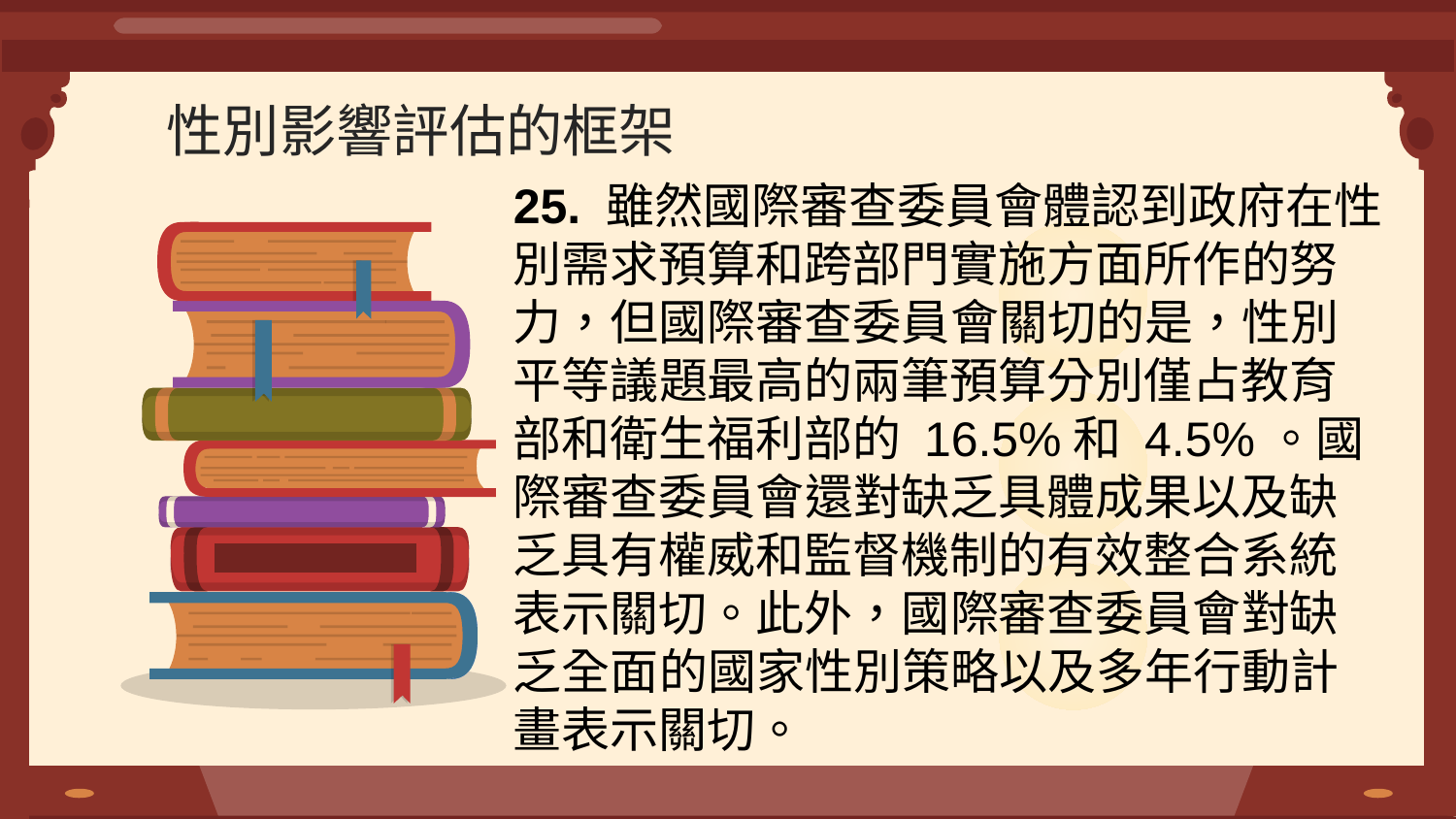

# 性別影響評估的框架

25. 雖然國際審查委員會體認到政府在性別需求預算和跨部門實施方面所作的努力，但國際審查委員會關切的是，性別平等議題最高的兩筆預算分別僅占教育部和衛生福利部的 16.5%和 4.5%。國際審查委員會還對缺乏具體成果以及缺乏具有權威和監督機制的有效整合系統表示關切。此外，國際審查委員會對缺乏全面的國家性別策略以及多年行動計畫表示關切。